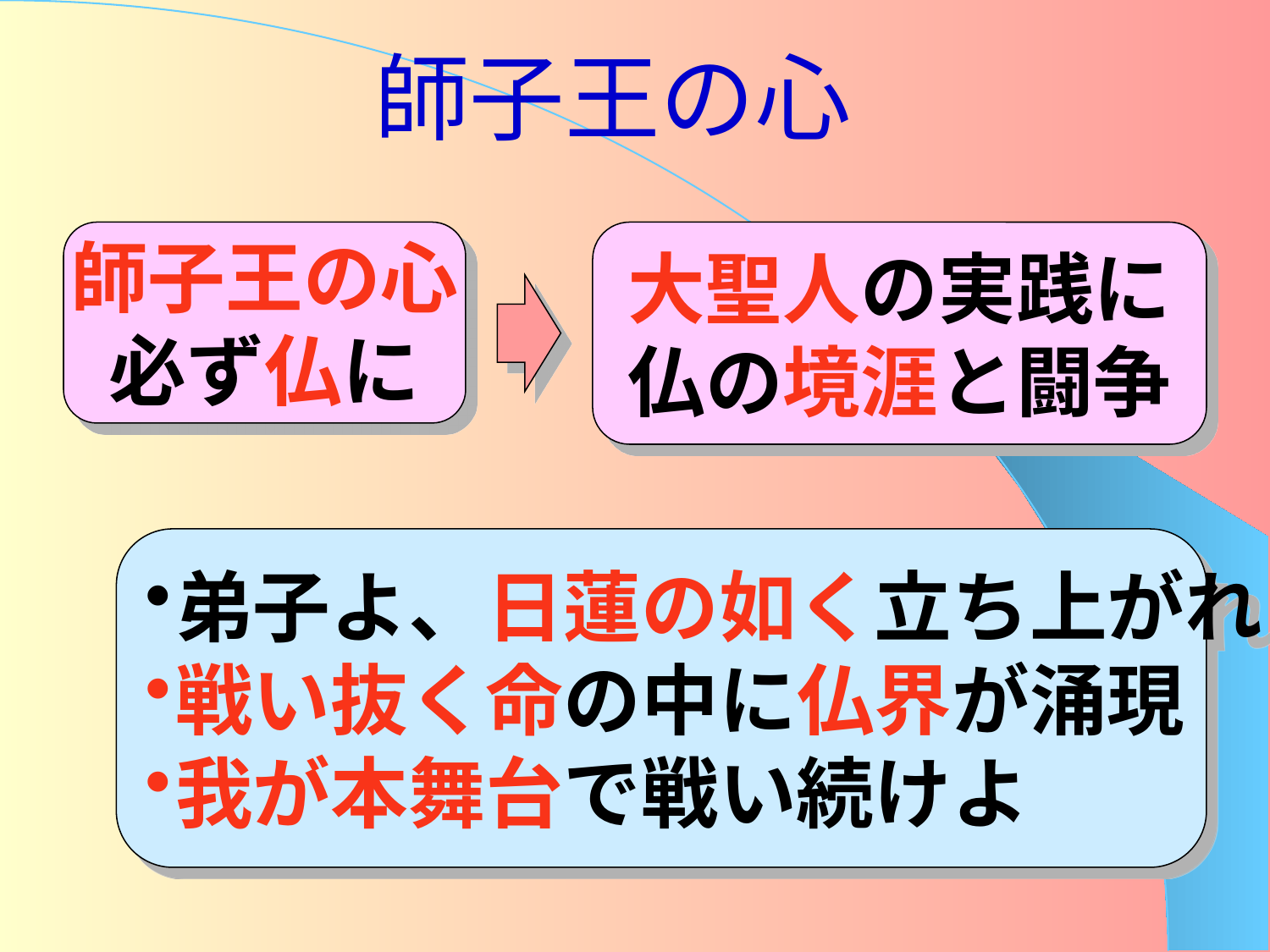

# 師子王の心
師子王の心
必ず仏に
大聖人の実践に
仏の境涯と闘争

弟子よ、日蓮の如く立ち上がれ
戦い抜く命の中に仏界が涌現
我が本舞台で戦い続けよ